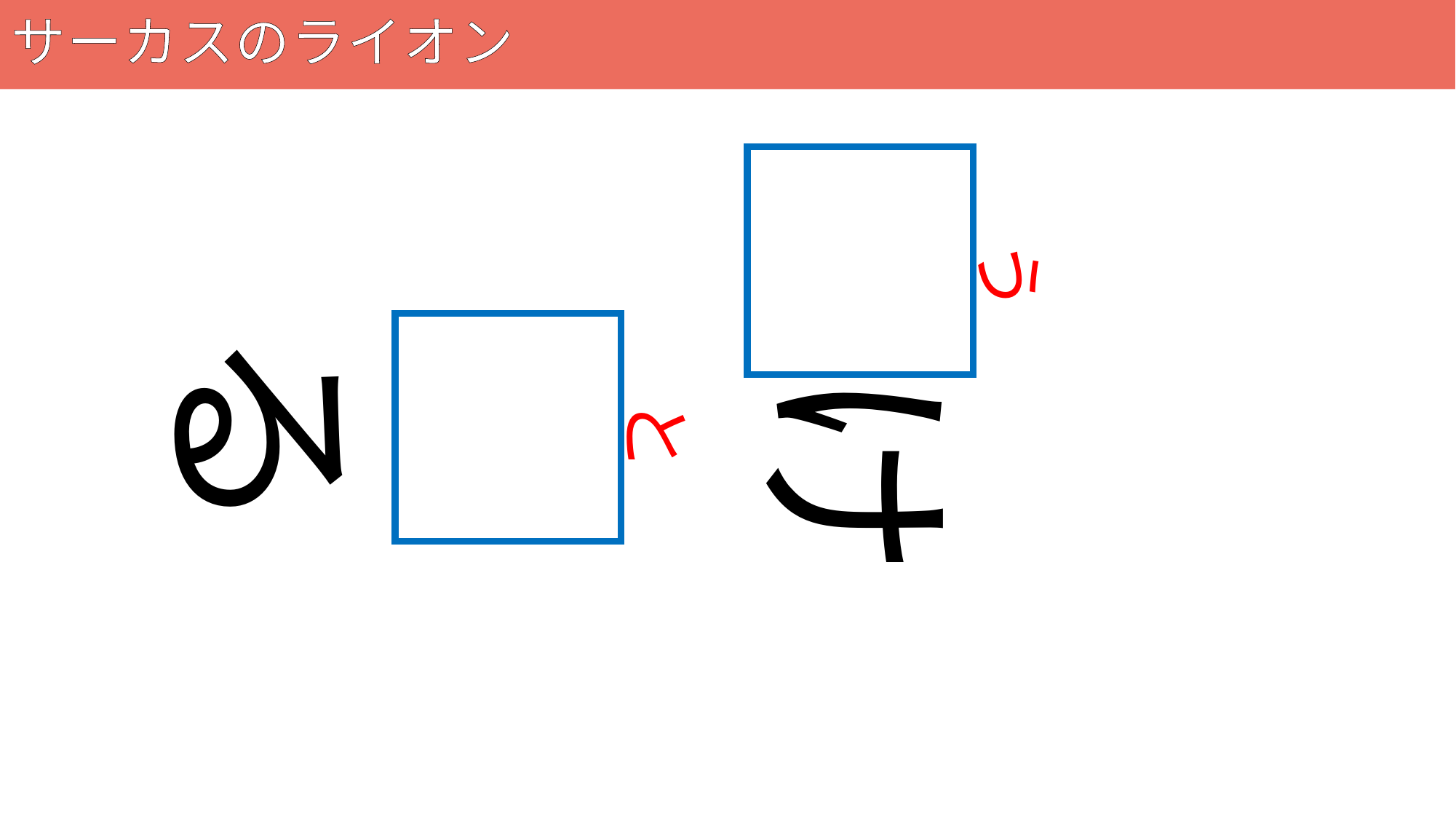

# サーカスのライオン
137
受け

う

取る
と